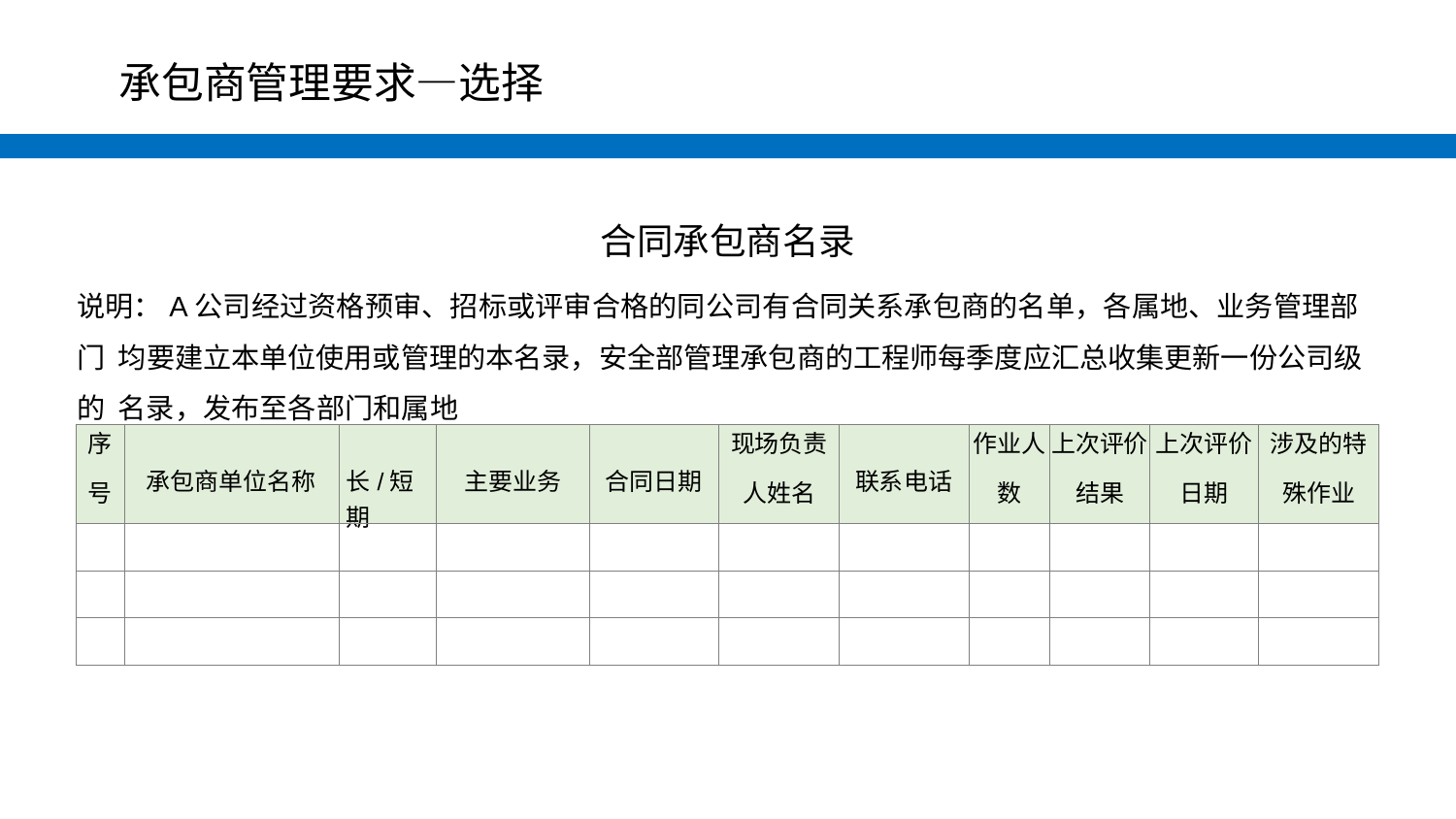

# 承包商管理要求—选择
合同承包商名录
说明：A公司经过资格预审、招标或评审合格的同公司有合同关系承包商的名单，各属地、业务管理部门  均要建立本单位使用或管理的本名录，安全部管理承包商的工程师每季度应汇总收集更新一份公司级的  名录，发布至各部门和属地
| 序 号 | 承包商单位名称 | 长/短期 | 主要业务 | 合同日期 | 现场负责 人姓名 | 联系电话 | 作业人 数 | 上次评价 结果 | 上次评价 日期 | 涉及的特 殊作业 |
| --- | --- | --- | --- | --- | --- | --- | --- | --- | --- | --- |
|  |  |  |  |  |  |  |  |  |  |  |
|  |  |  |  |  |  |  |  |  |  |  |
|  |  |  |  |  |  |  |  |  |  |  |